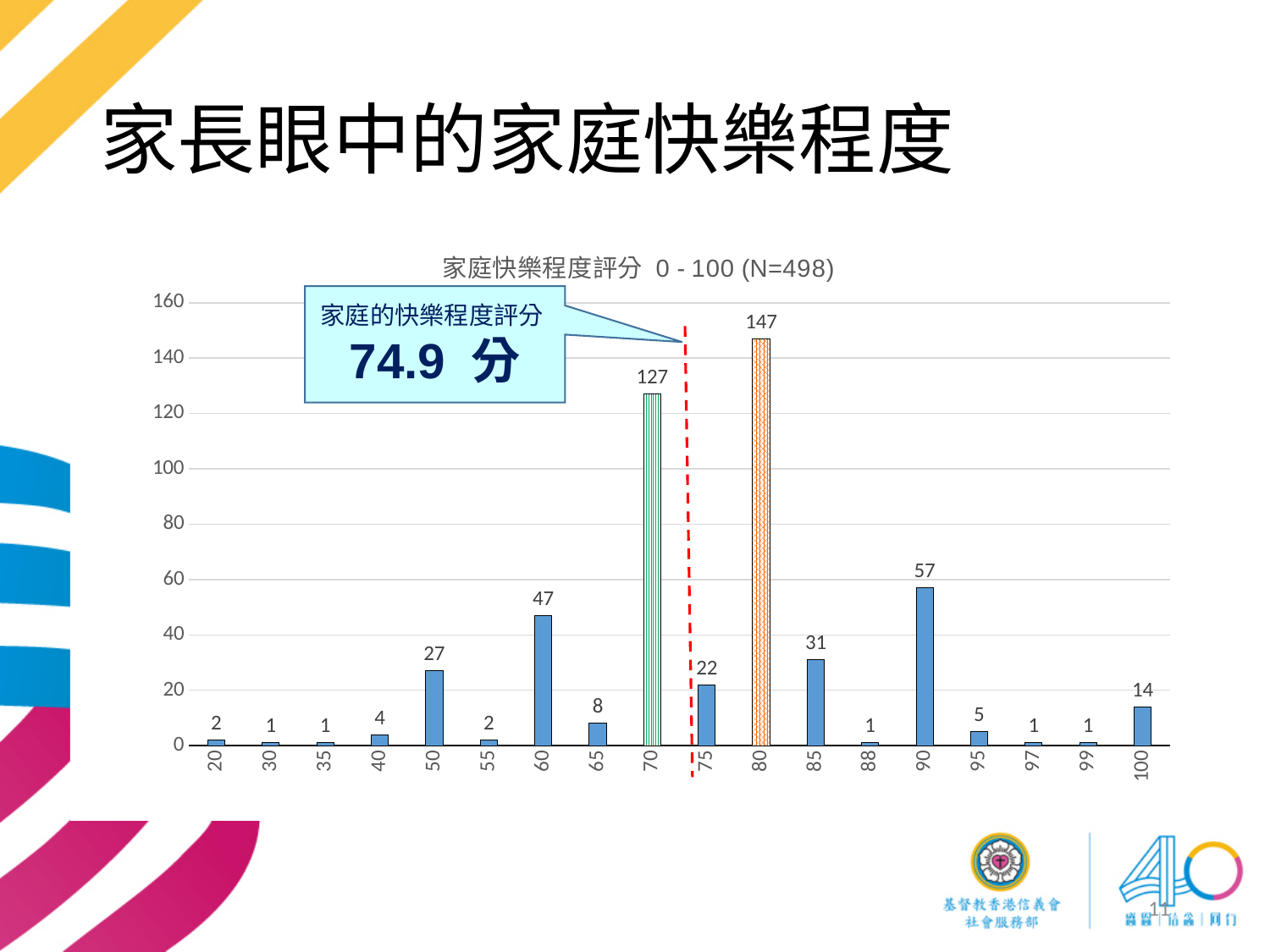

# 家長眼中的家庭快樂程度

### Chart: 家庭快樂程度評分 0 - 100 (N=498)

| Category | 合計 |
|---|---|
| 20 | 2.0 |
| 30 | 1.0 |
| 35 | 1.0 |
| 40 | 4.0 |
| 50 | 27.0 |
| 55 | 2.0 |
| 60 | 47.0 |
| 65 | 8.0 |
| 70 | 127.0 |
| 75 | 22.0 |
| 80 | 147.0 |
| 85 | 31.0 |
| 88 | 1.0 |
| 90 | 57.0 |
| 95 | 5.0 |
| 97 | 1.0 |
| 99 | 1.0 |
| 100 | 14.0 |
家庭的快樂程度評分74.9 分
11